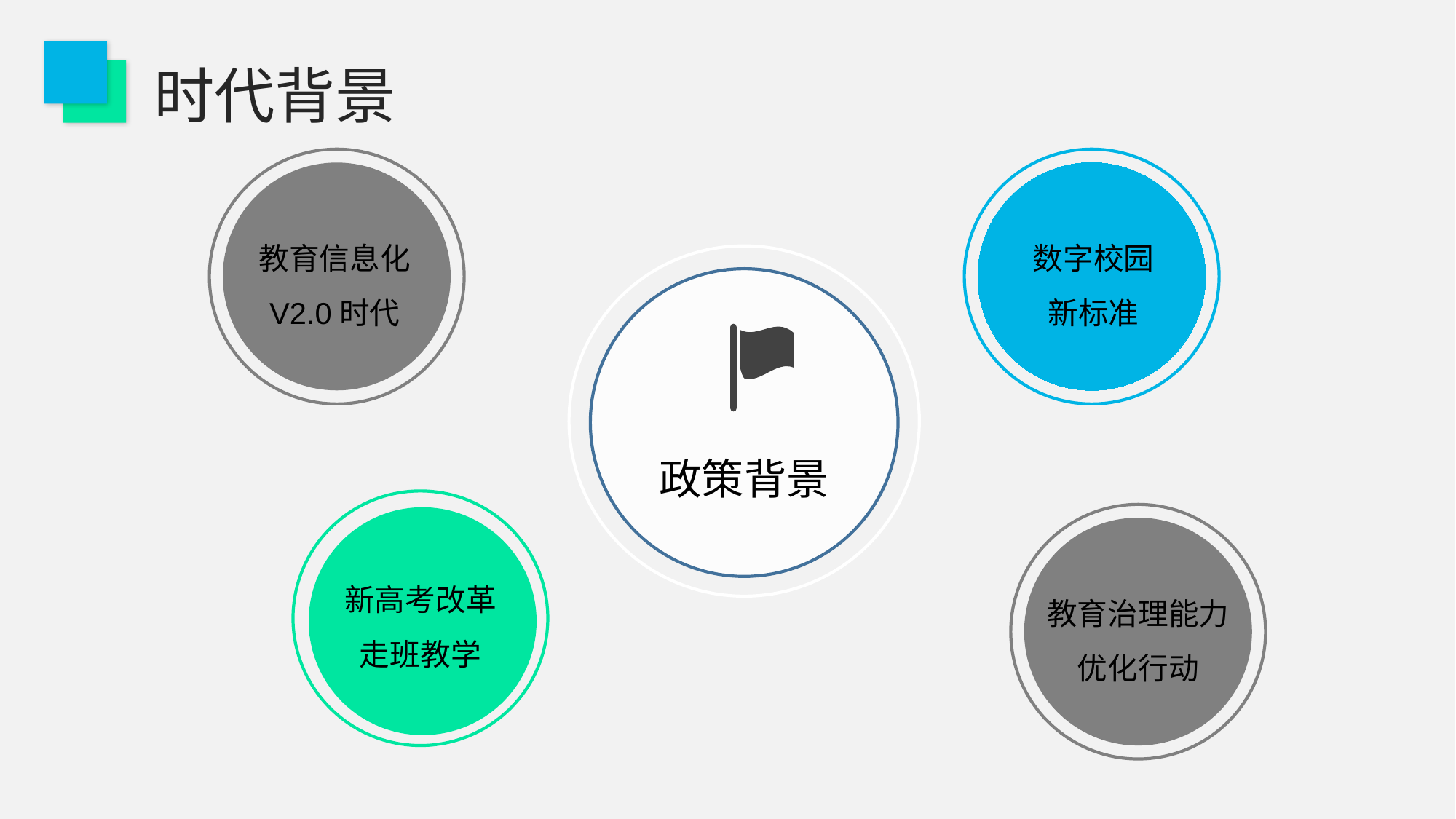

时代背景

教育信息化
V2.0时代
数字校园
新标准

政策背景

新高考改革
走班教学
教育治理能力
优化行动